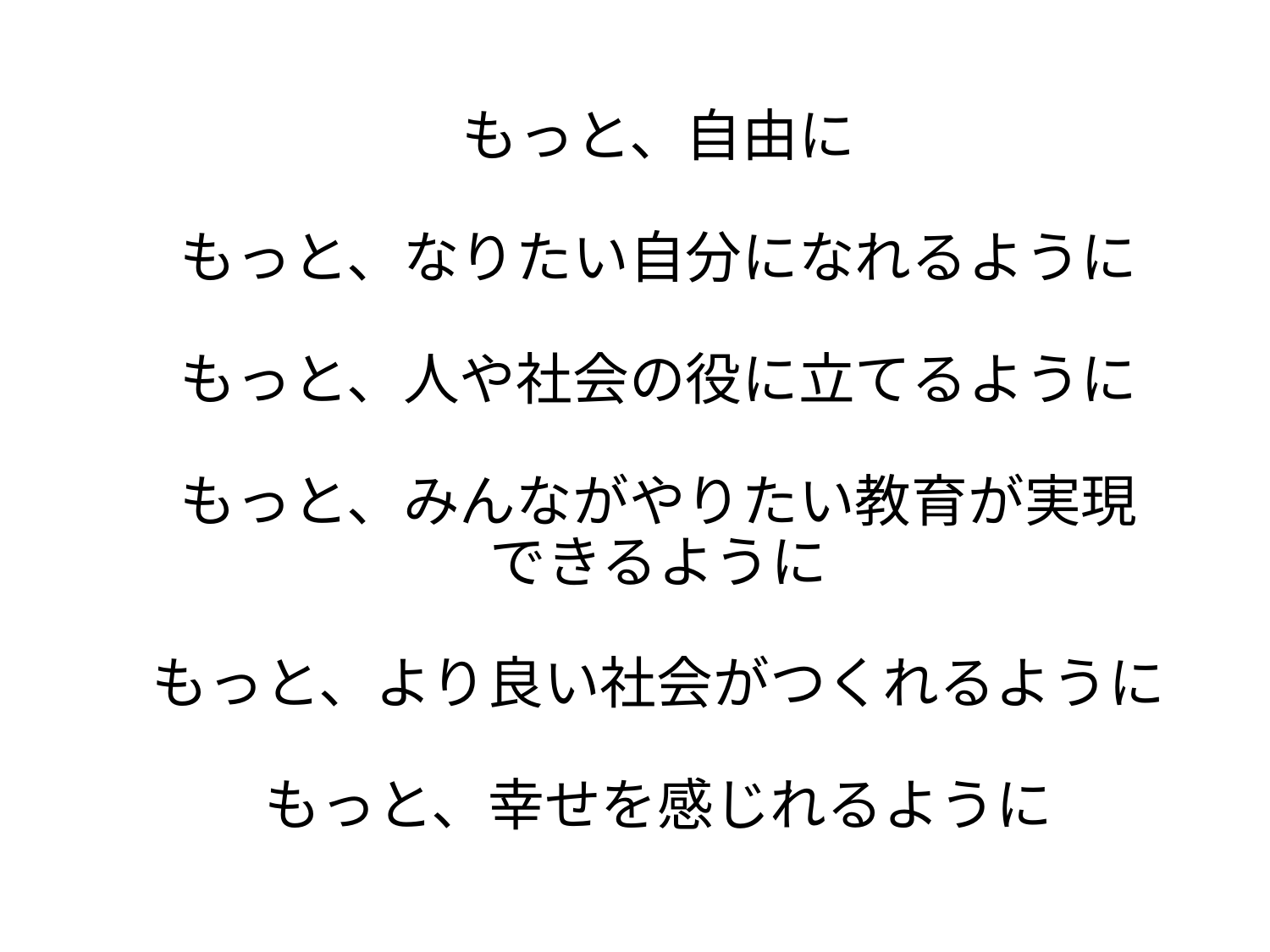

# もっと、自由に もっと、なりたい自分になれるように もっと、人や社会の役に立てるように もっと、みんながやりたい教育が実現 できるように もっと、より良い社会がつくれるように もっと、幸せを感じれるように